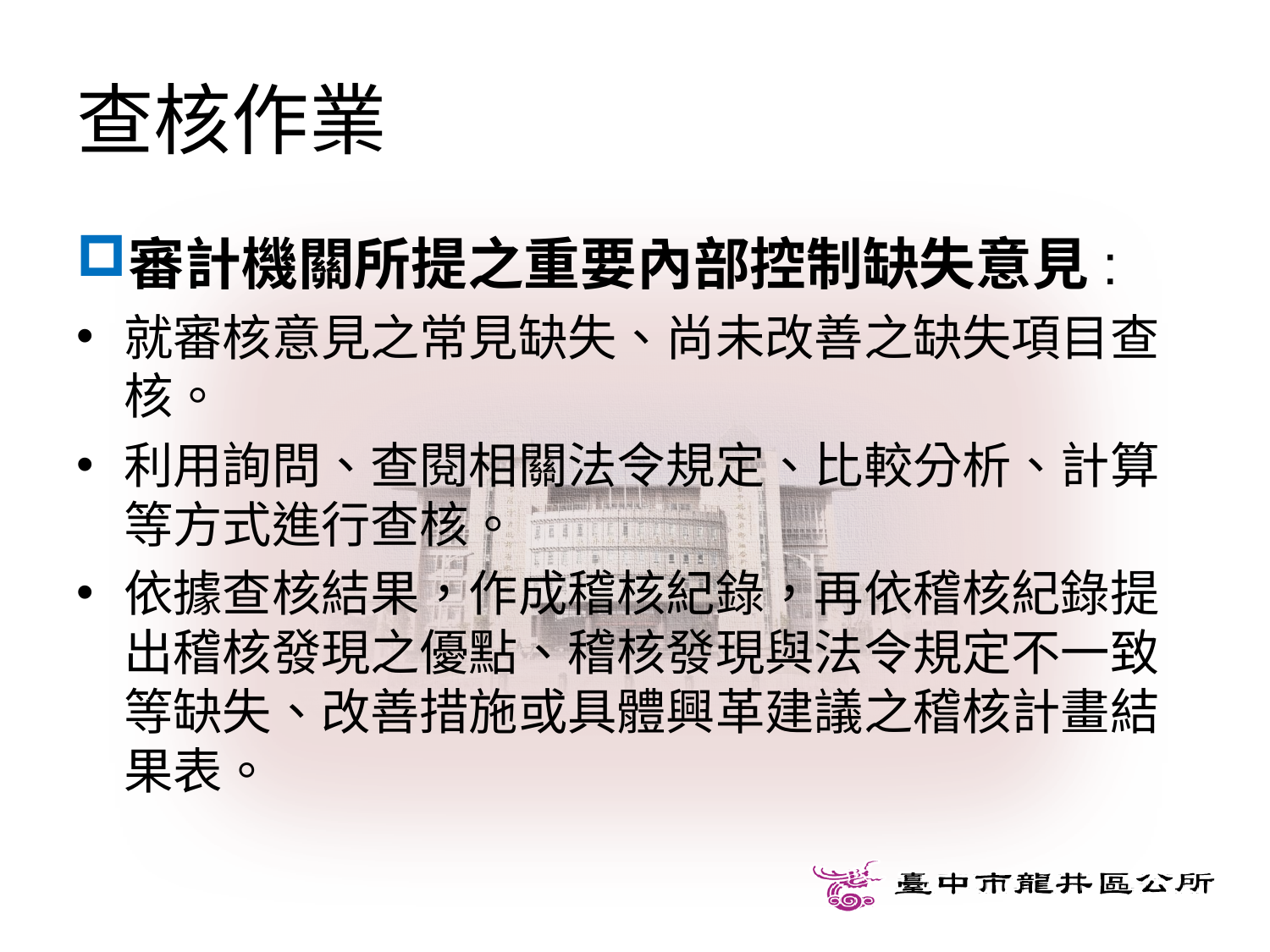

# 查核作業
審計機關所提之重要內部控制缺失意見:
就審核意見之常見缺失、尚未改善之缺失項目查核。
利用詢問、查閱相關法令規定、比較分析、計算等方式進行查核。
依據查核結果，作成稽核紀錄，再依稽核紀錄提出稽核發現之優點、稽核發現與法令規定不一致等缺失、改善措施或具體興革建議之稽核計畫結果表。